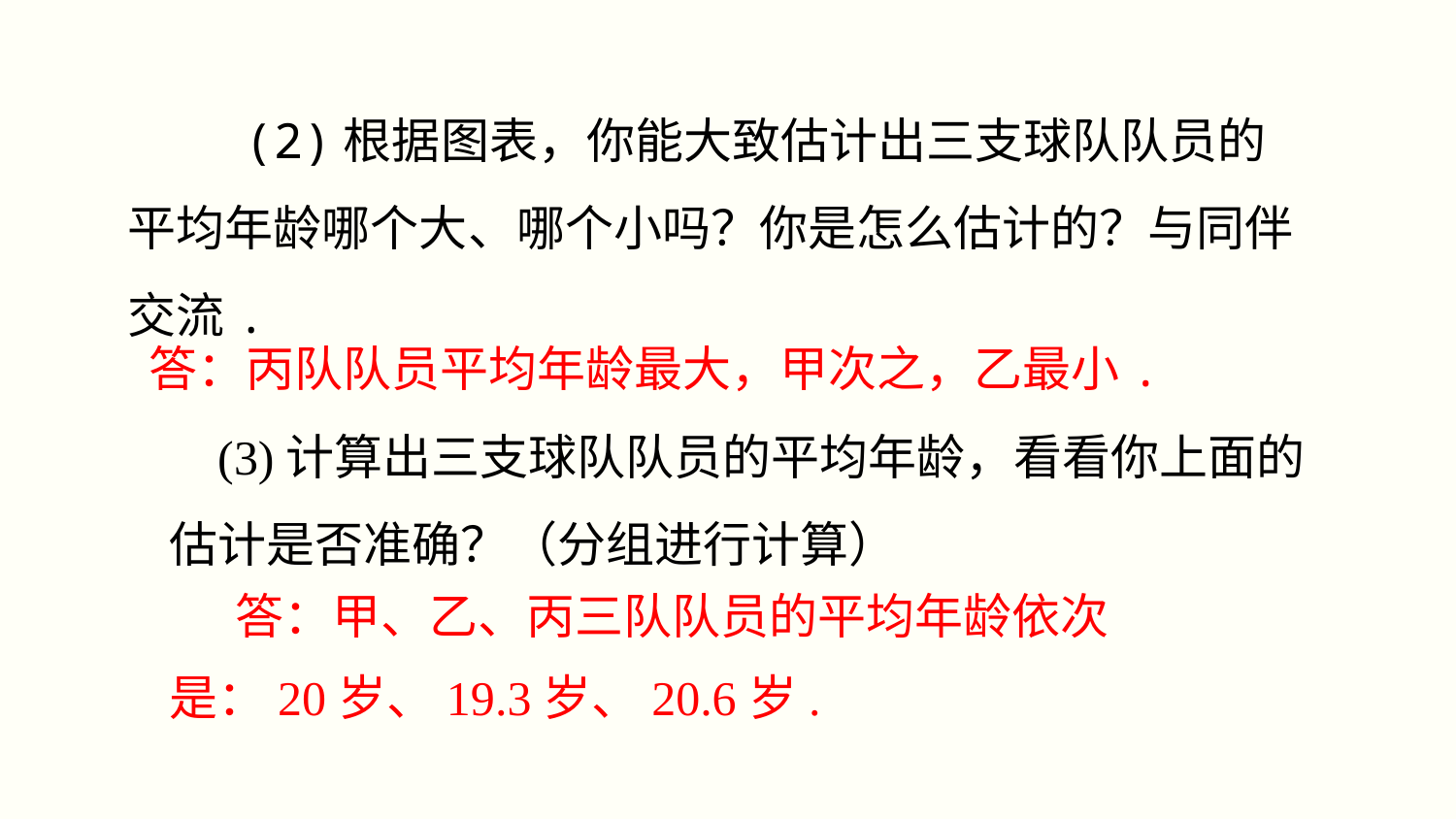

(2)根据图表，你能大致估计出三支球队队员的平均年龄哪个大、哪个小吗？你是怎么估计的？与同伴交流.
答：丙队队员平均年龄最大，甲次之，乙最小.
    (3)计算出三支球队队员的平均年龄，看看你上面的估计是否准确？（分组进行计算）
     答：甲、乙、丙三队队员的平均年龄依次是：20岁、19.3岁、20.6岁.